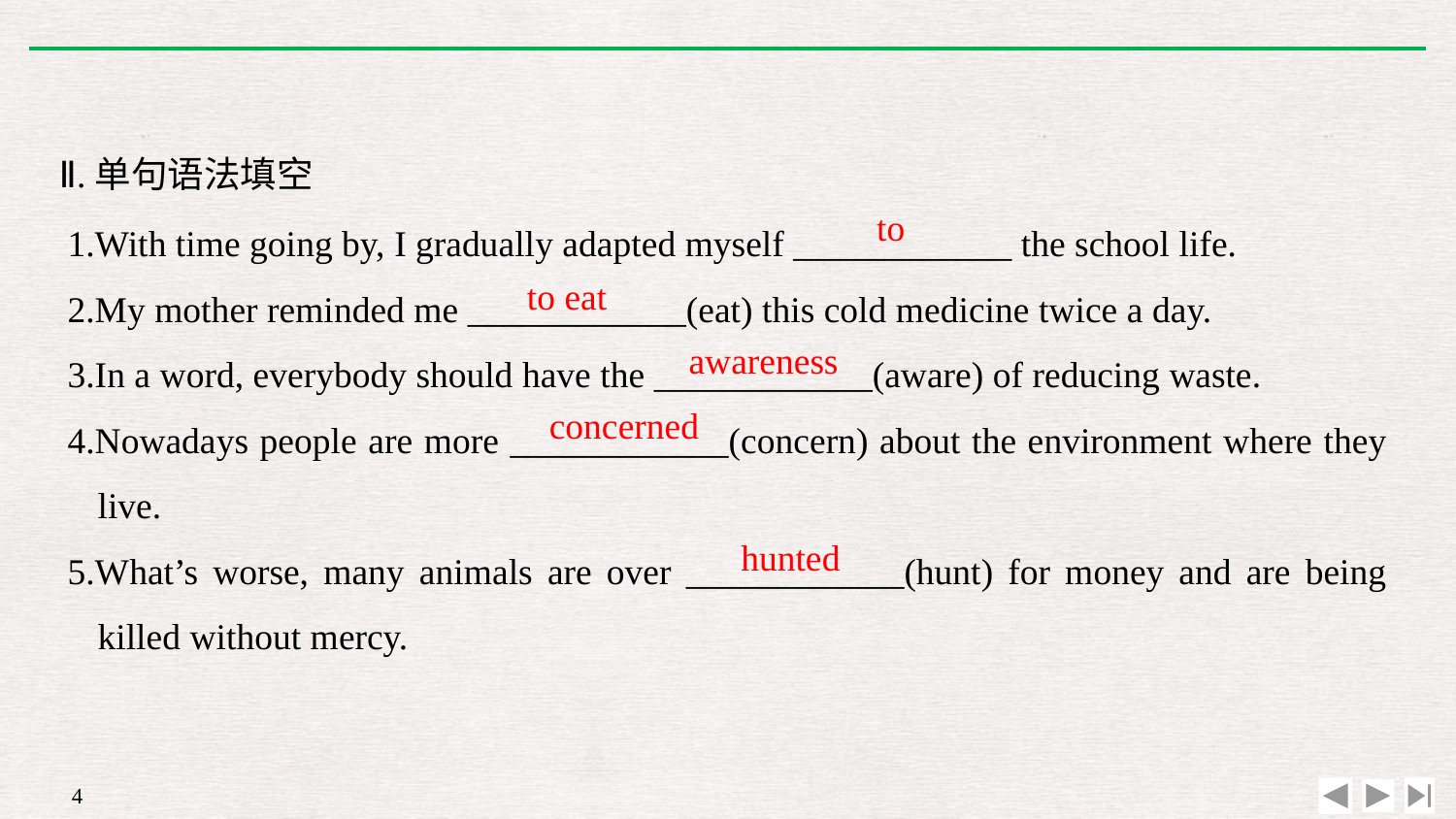

Ⅱ.单句语法填空
1.With time going by, I gradually adapted myself ____________ the school life.
2.My mother reminded me ____________(eat) this cold medicine twice a day.
3.In a word, everybody should have the ____________(aware) of reducing waste.
4.Nowadays people are more ____________(concern) about the environment where they live.
5.What’s worse, many animals are over ____________(hunt) for money and are being killed without mercy.
to
to eat
awareness
concerned
hunted